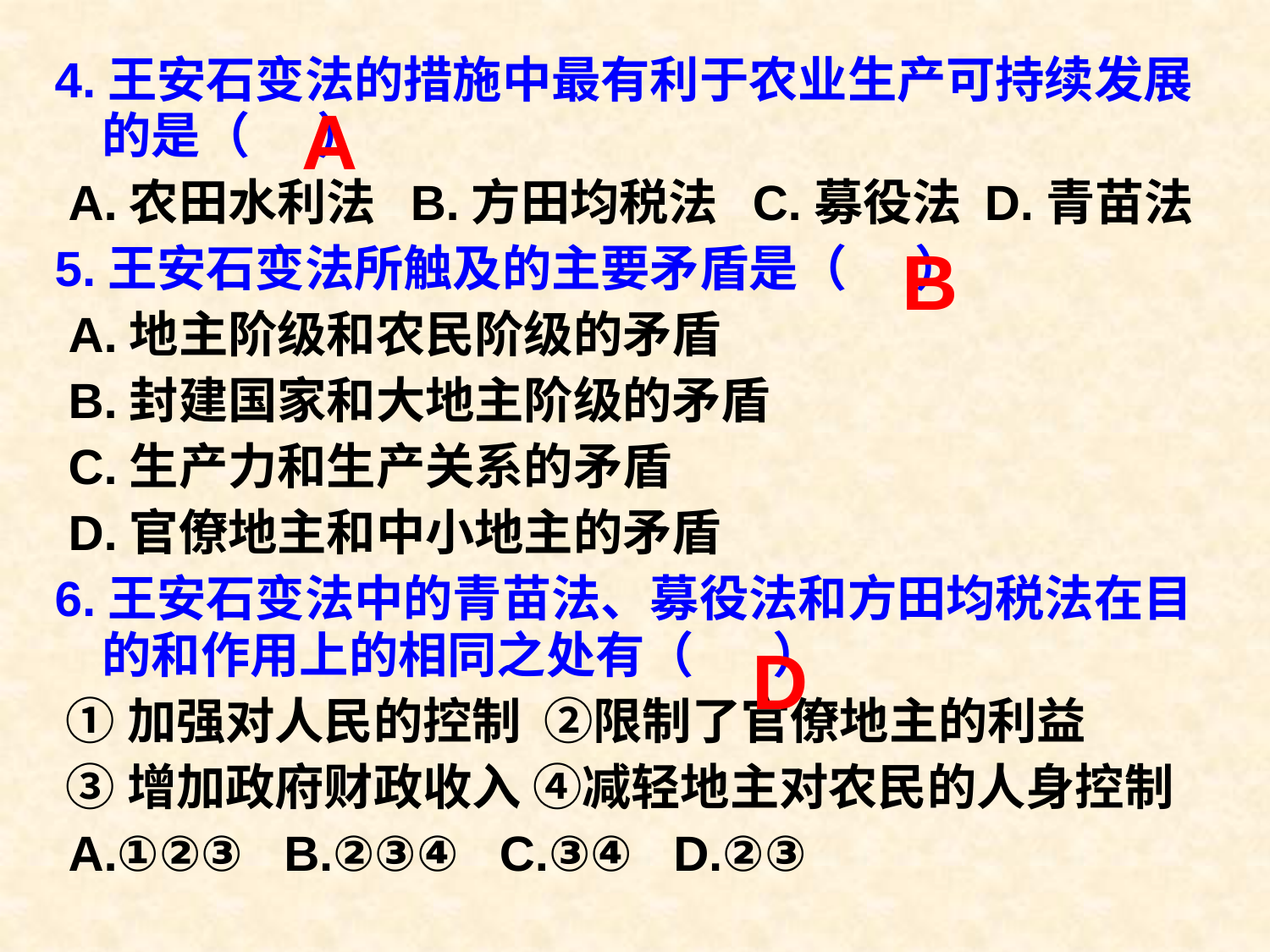

4.王安石变法的措施中最有利于农业生产可持续发展的是（      ）
 A.农田水利法  B.方田均税法  C.募役法 D.青苗法
5.王安石变法所触及的主要矛盾是（      ）
 A.地主阶级和农民阶级的矛盾
 B.封建国家和大地主阶级的矛盾
 C.生产力和生产关系的矛盾
 D.官僚地主和中小地主的矛盾
6.王安石变法中的青苗法、募役法和方田均税法在目的和作用上的相同之处有（       ）
 ①加强对人民的控制  ②限制了官僚地主的利益
 ③增加政府财政收入 ④减轻地主对农民的人身控制
 A.①②③   B.②③④   C.③④   D.②③
A
B
D